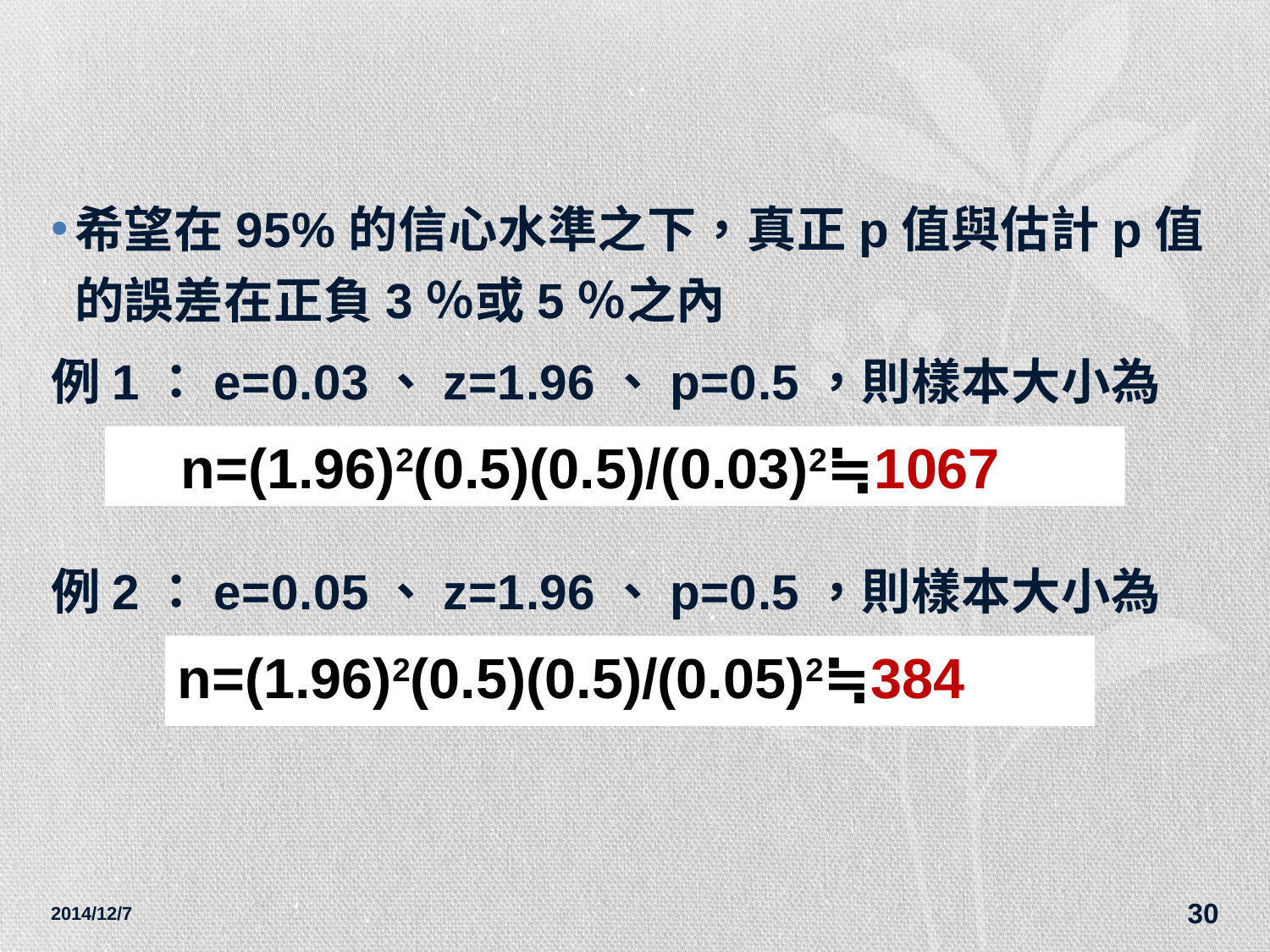

#
希望在95%的信心水準之下，真正p值與估計p值的誤差在正負3％或5％之內
例1：e=0.03、z=1.96、p=0.5，則樣本大小為

例2：e=0.05、z=1.96、p=0.5，則樣本大小為

n=(1.96)2(0.5)(0.5)/(0.03)2≒1067

n=(1.96)2(0.5)(0.5)/(0.05)2≒384
2014/12/7
30